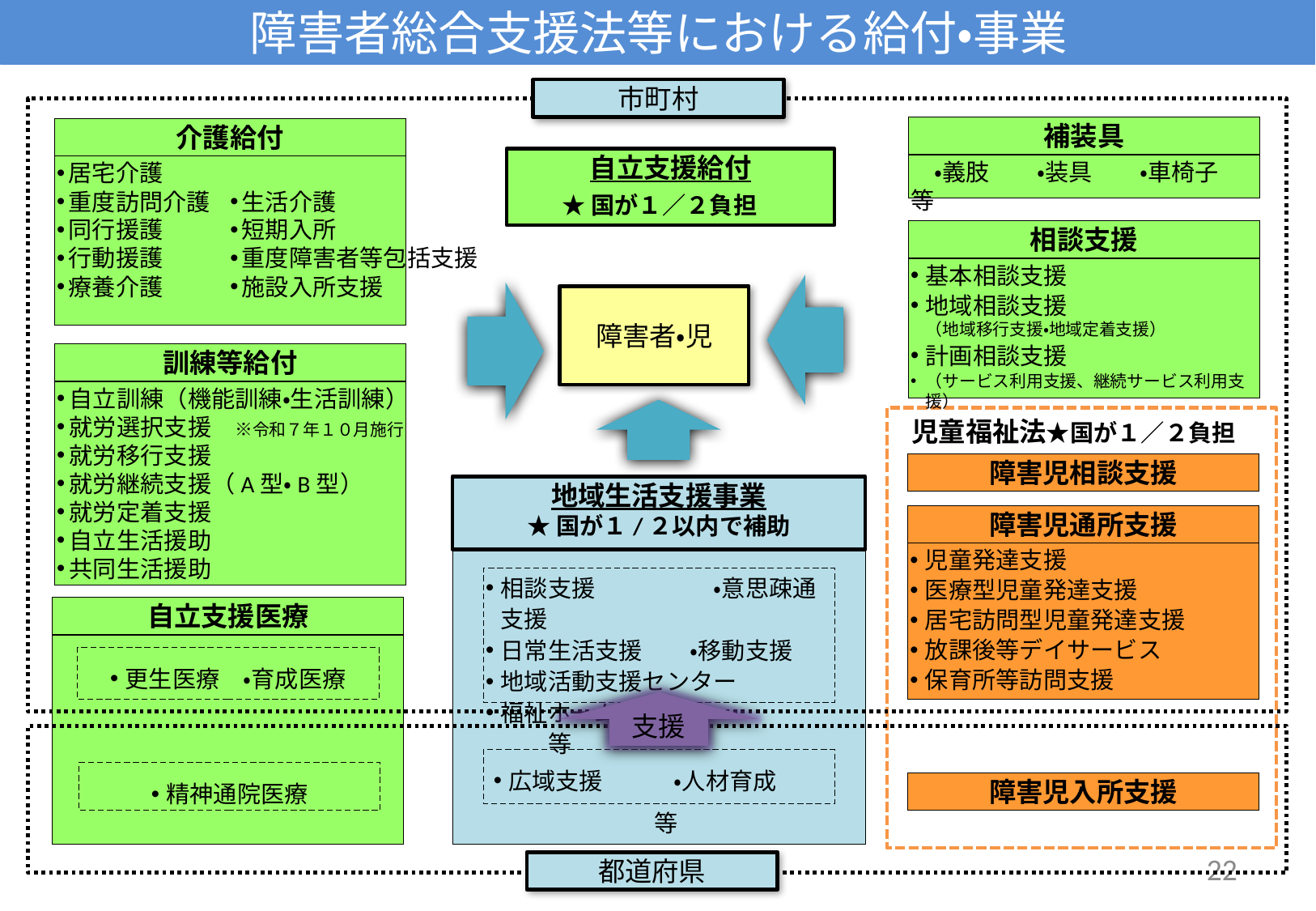

# 障害者総合支援法等における給付・事業
市町村

補装具
介護給付
自立支援給付
　・義肢　　・装具　　・車椅子　等
居宅介護
重度訪問介護
同行援護
行動援護
療養介護

生活介護
短期入所
重度障害者等包括支援
施設入所支援
★国が１／２負担
相談支援
基本相談支援
地域相談支援
（地域移行支援・地域定着支援）
計画相談支援
（サービス利用支援、継続サービス利用支援）

障害者・児
訓練等給付

自立訓練（機能訓練・生活訓練）
就労選択支援　※令和７年１０月施行
就労移行支援
就労継続支援（A型・B型）
就労定着支援
自立生活援助
共同生活援助

児童福祉法★国が１／２負担

障害児相談支援
地域生活支援事業
★国が１/２以内で補助
障害児通所支援
児童発達支援
医療型児童発達支援
居宅訪問型児童発達支援
放課後等デイサービス
保育所等訪問支援

相談支援　　　　　・意思疎通支援
日常生活支援　　・移動支援
地域活動支援センター
福祉ホーム　　　　　　　　　　　等
自立支援医療

更生医療　・育成医療
支援

広域支援　　　・人材育成　　等
精神通院医療
障害児入所支援
22
都道府県